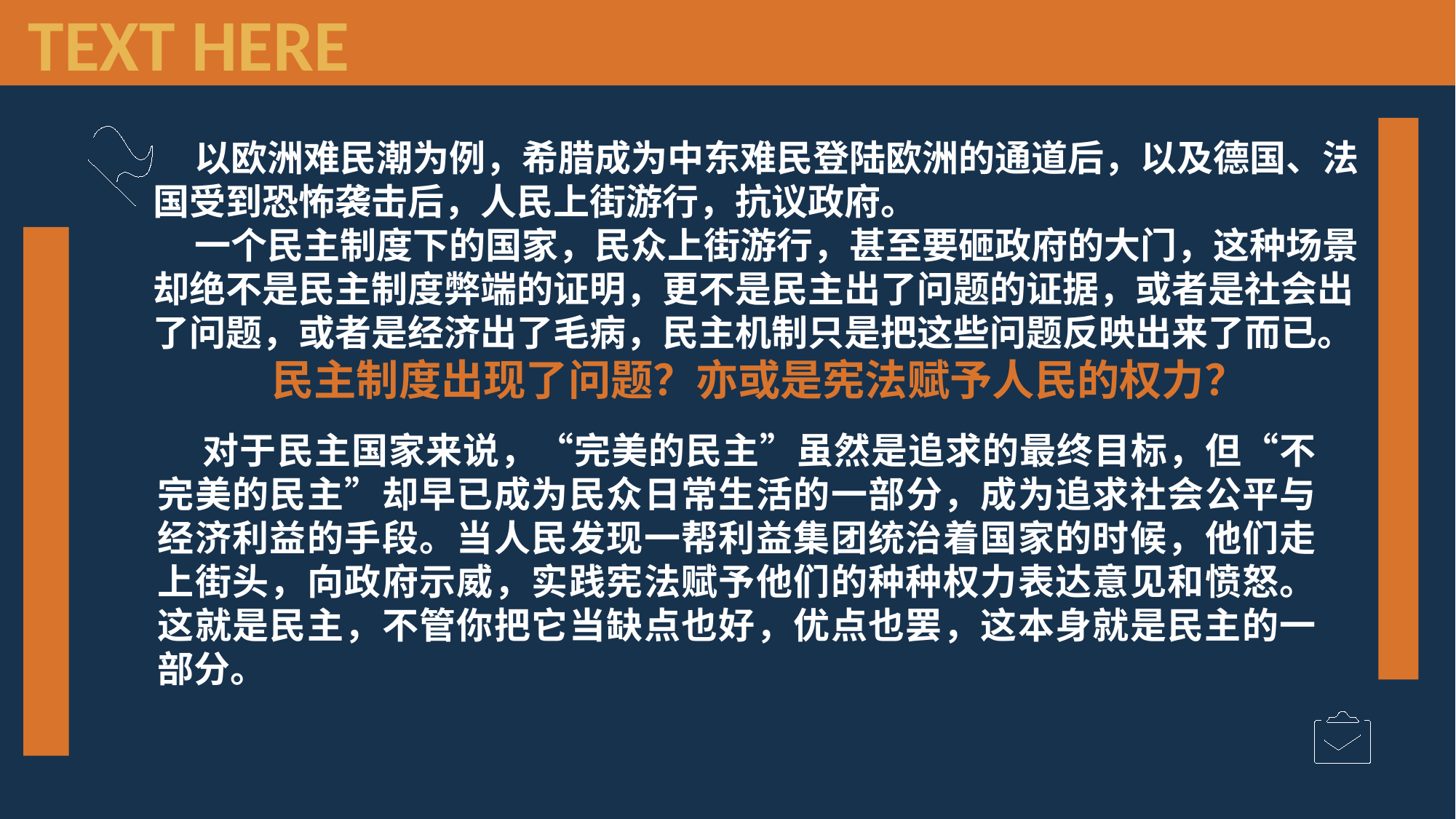

TEXT HERE

    以欧洲难民潮为例，希腊成为中东难民登陆欧洲的通道后，以及德国、法国受到恐怖袭击后，人民上街游行，抗议政府。
    一个民主制度下的国家，民众上街游行，甚至要砸政府的大门，这种场景却绝不是民主制度弊端的证明，更不是民主出了问题的证据，或者是社会出了问题，或者是经济出了毛病，民主机制只是把这些问题反映出来了而已。
民主制度出现了问题？亦或是宪法赋予人民的权力？

    对于民主国家来说，“完美的民主”虽然是追求的最终目标，但“不完美的民主”却早已成为民众日常生活的一部分，成为追求社会公平与经济利益的手段。当人民发现一帮利益集团统治着国家的时候，他们走上街头，向政府示威，实践宪法赋予他们的种种权力表达意见和愤怒。这就是民主，不管你把它当缺点也好，优点也罢，这本身就是民主的一部分。